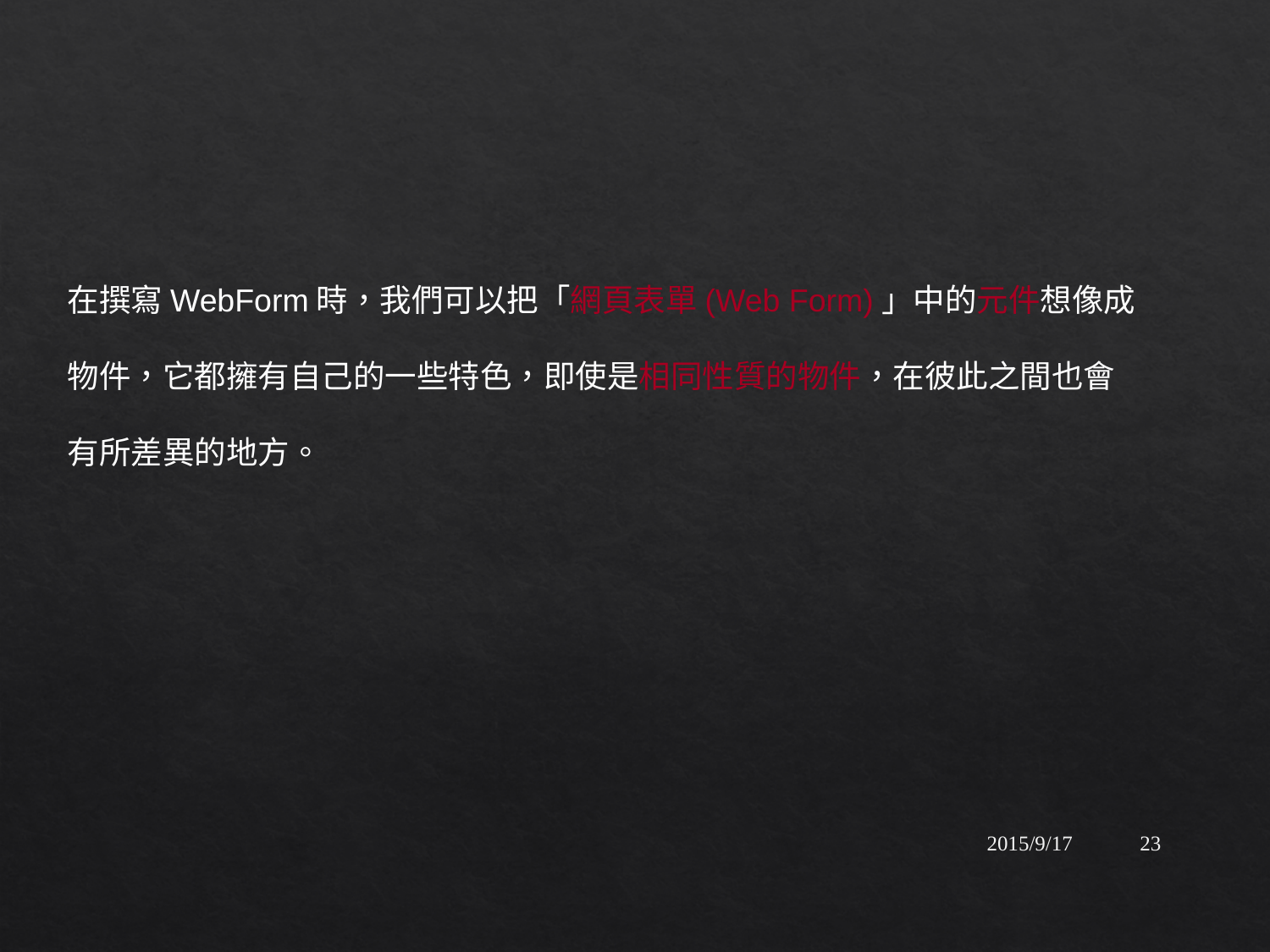

在撰寫WebForm時，我們可以把「網頁表單(Web Form)」中的元件想像成物件，它都擁有自己的一些特色，即使是相同性質的物件，在彼此之間也會有所差異的地方。
2015/9/17
23